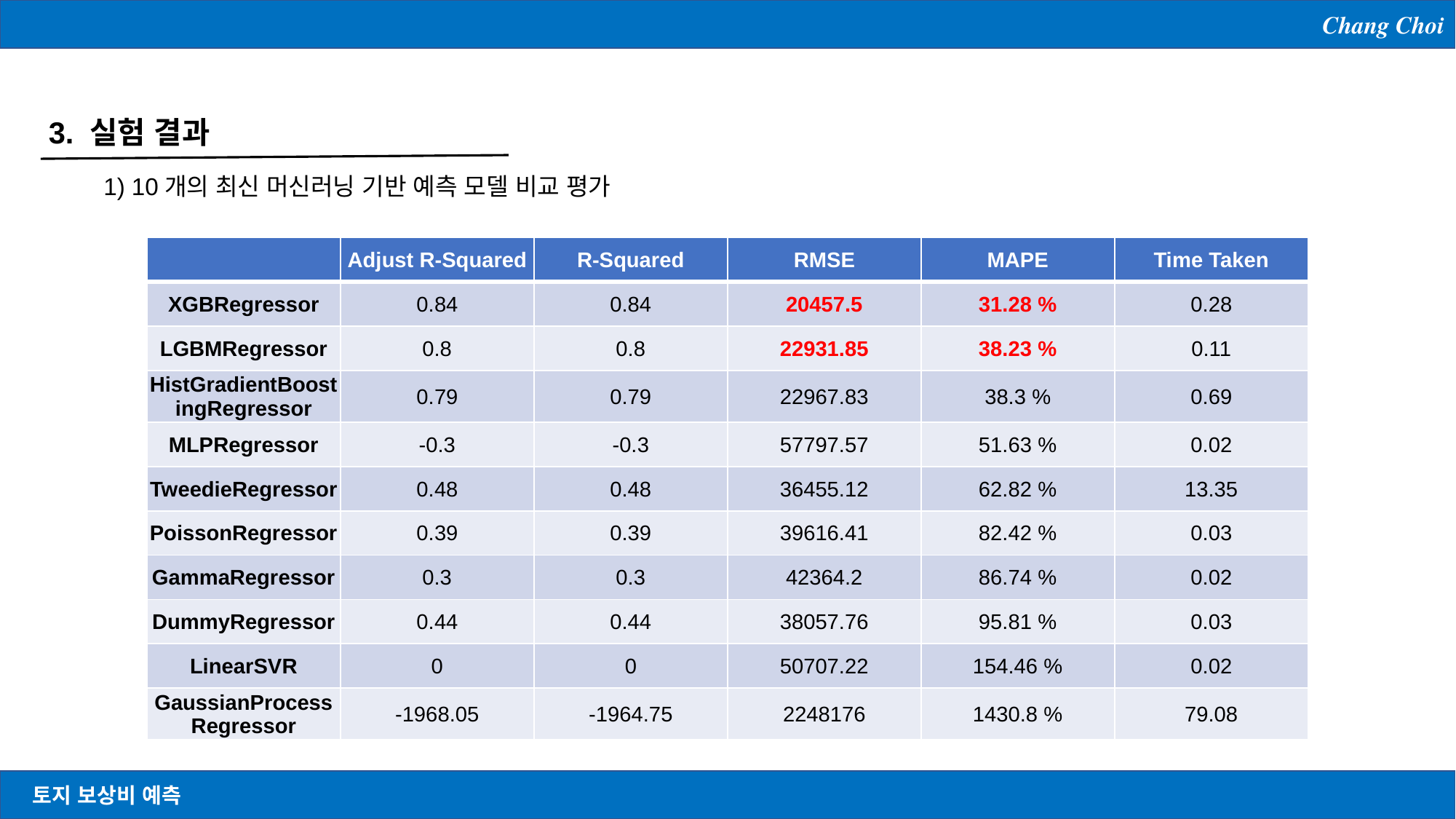

Chang Choi
3. 실험 결과
1) 10개의 최신 머신러닝 기반 예측 모델 비교 평가
|  | Adjust R-Squared | R-Squared | RMSE | MAPE | Time Taken |
| --- | --- | --- | --- | --- | --- |
| XGBRegressor | 0.84 | 0.84 | 20457.5 | 31.28 % | 0.28 |
| LGBMRegressor | 0.8 | 0.8 | 22931.85 | 38.23 % | 0.11 |
| HistGradientBoostingRegressor | 0.79 | 0.79 | 22967.83 | 38.3 % | 0.69 |
| MLPRegressor | -0.3 | -0.3 | 57797.57 | 51.63 % | 0.02 |
| TweedieRegressor | 0.48 | 0.48 | 36455.12 | 62.82 % | 13.35 |
| PoissonRegressor | 0.39 | 0.39 | 39616.41 | 82.42 % | 0.03 |
| GammaRegressor | 0.3 | 0.3 | 42364.2 | 86.74 % | 0.02 |
| DummyRegressor | 0.44 | 0.44 | 38057.76 | 95.81 % | 0.03 |
| LinearSVR | 0 | 0 | 50707.22 | 154.46 % | 0.02 |
| GaussianProcessRegressor | -1968.05 | -1964.75 | 2248176 | 1430.8 % | 79.08 |

토지 보상비 예측